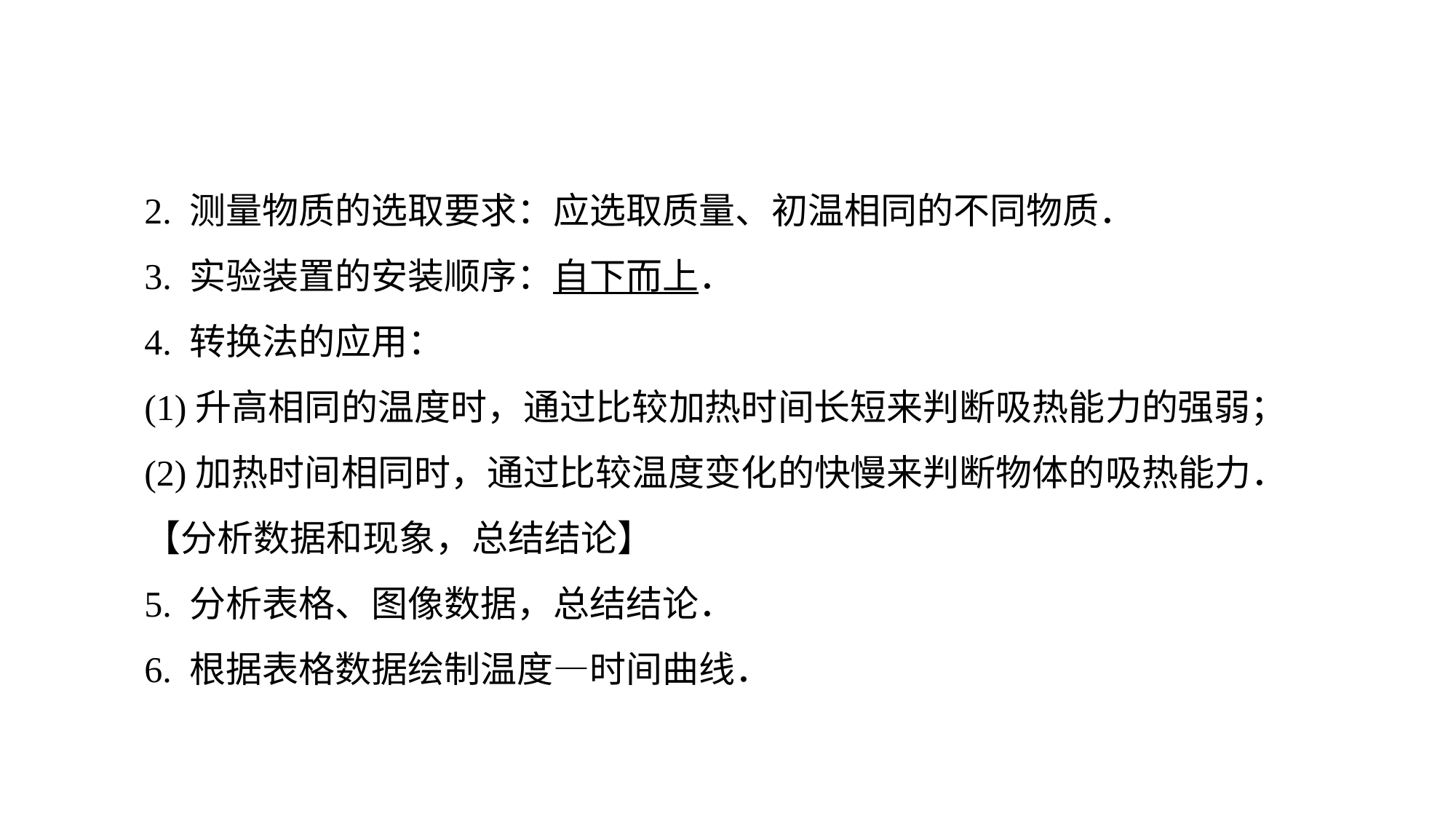

2. 测量物质的选取要求：应选取质量、初温相同的不同物质．
3. 实验装置的安装顺序：自下而上．
4. 转换法的应用：
(1)升高相同的温度时，通过比较加热时间长短来判断吸热能力的强弱；
(2)加热时间相同时，通过比较温度变化的快慢来判断物体的吸热能力．
【分析数据和现象，总结结论】
5. 分析表格、图像数据，总结结论．
6. 根据表格数据绘制温度—时间曲线．